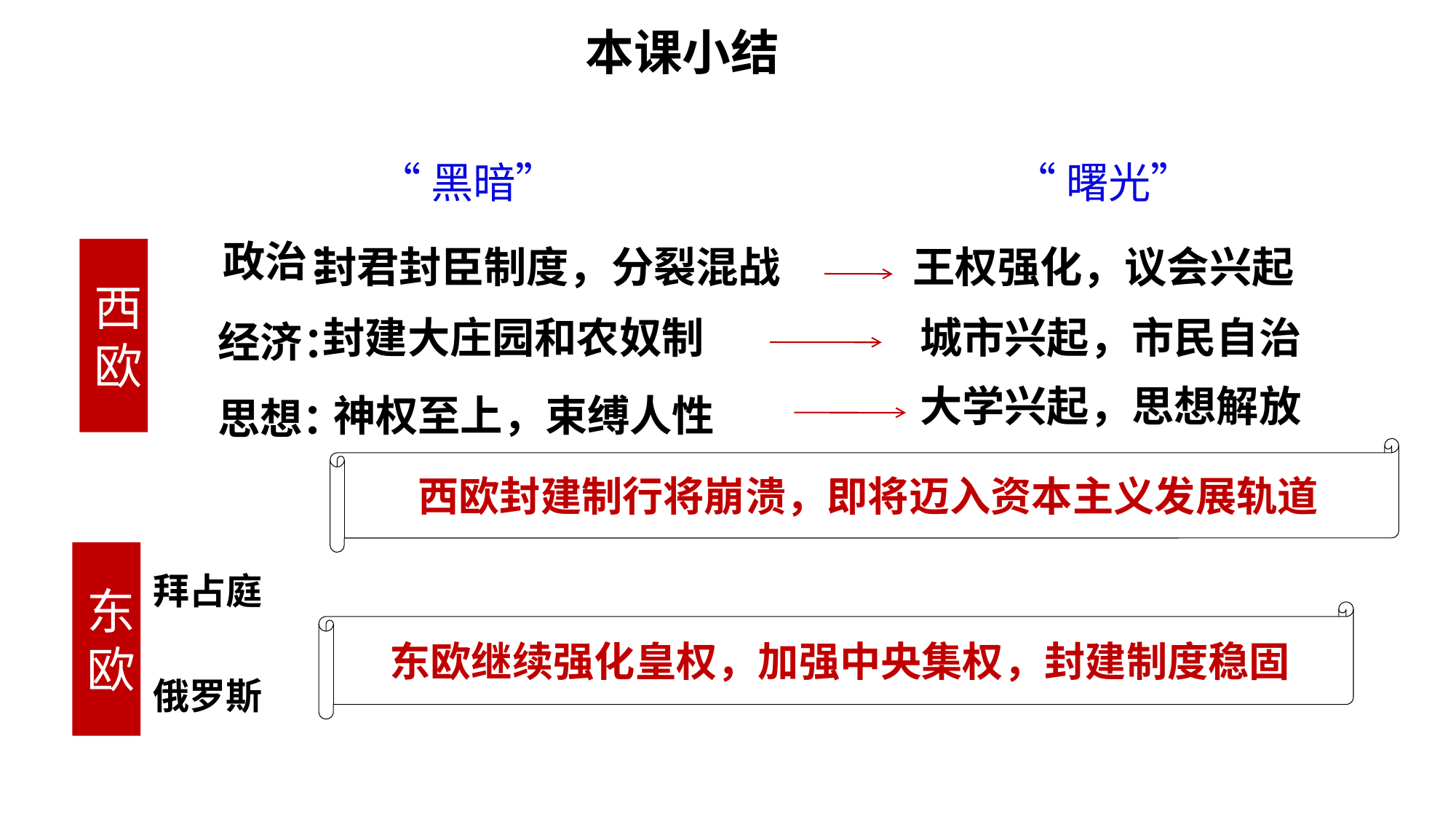

本课小结
“黑暗”
“曙光”
封君封臣制度，分裂混战
王权强化，议会兴起
政治：
西欧
封建大庄园和农奴制
城市兴起，市民自治
经济：
大学兴起，思想解放
神权至上，束缚人性
思想：
西欧封建制行将崩溃，即将迈入资本主义发展轨道
东欧
拜占庭

俄罗斯
东欧继续强化皇权，加强中央集权，封建制度稳固